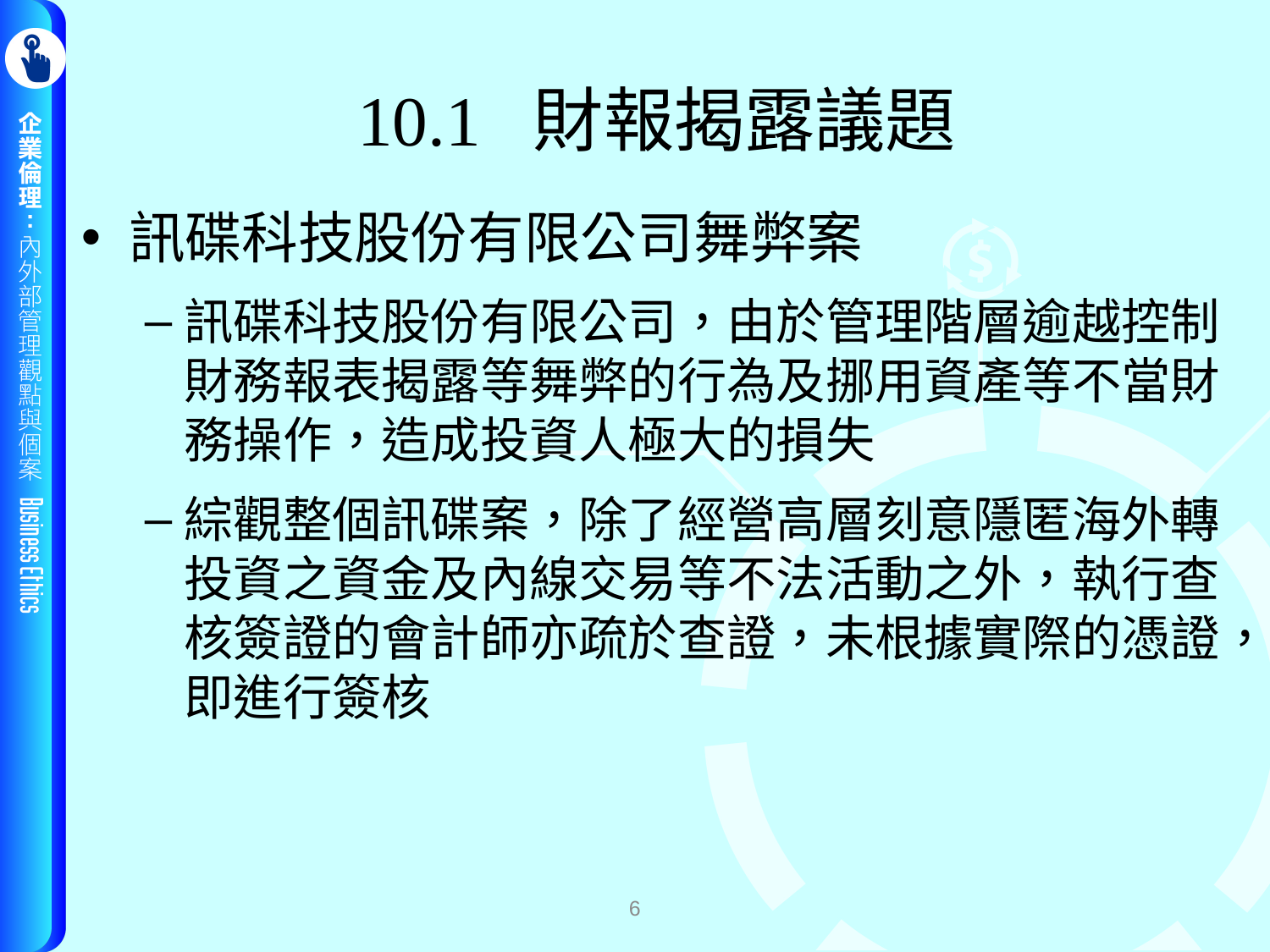

# 10.1  財報揭露議題
訊碟科技股份有限公司舞弊案
訊碟科技股份有限公司，由於管理階層逾越控制財務報表揭露等舞弊的行為及挪用資產等不當財務操作，造成投資人極大的損失
綜觀整個訊碟案，除了經營高層刻意隱匿海外轉投資之資金及內線交易等不法活動之外，執行查核簽證的會計師亦疏於查證，未根據實際的憑證，即進行簽核
6